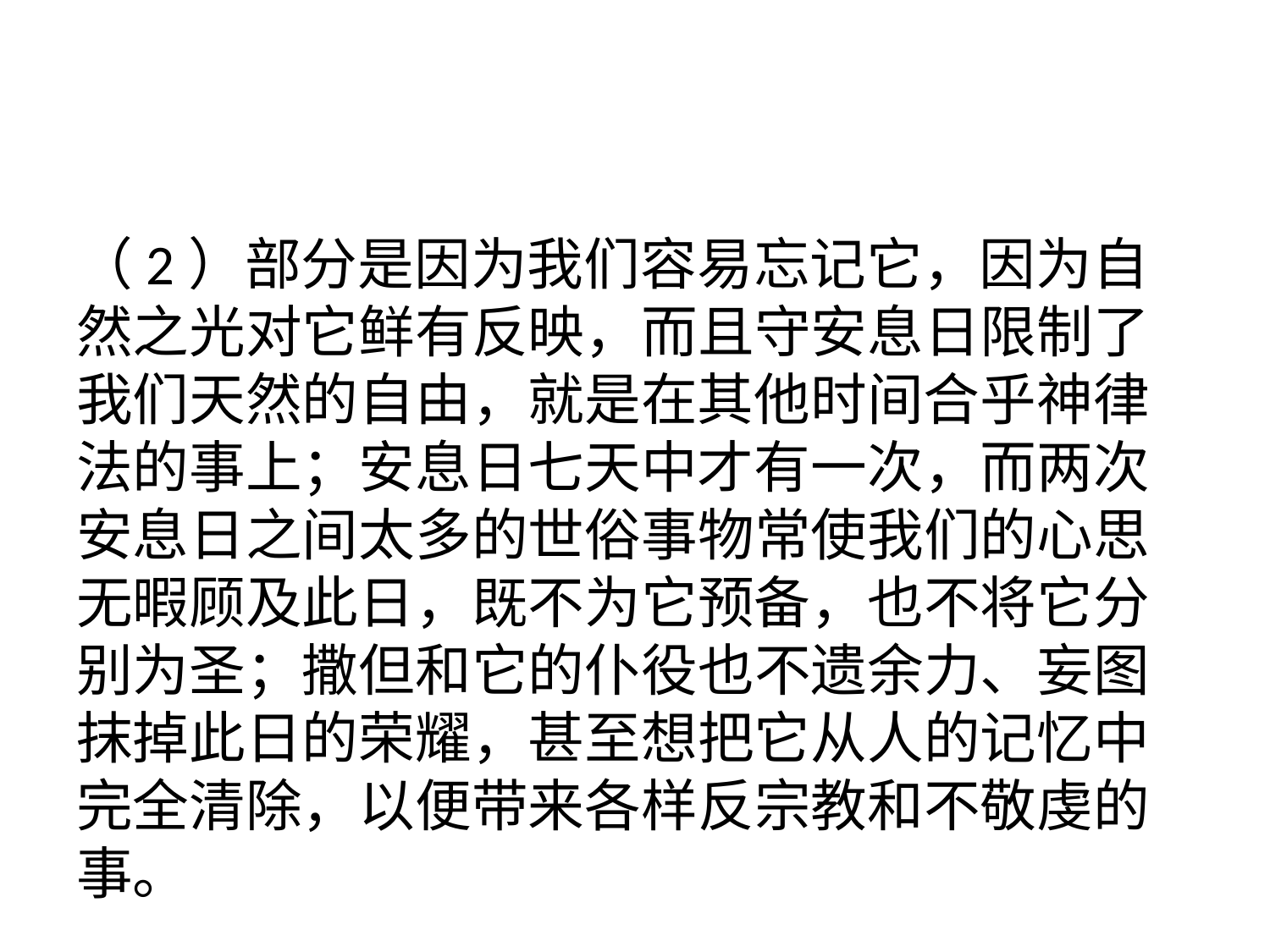

#
（2）部分是因为我们容易忘记它，因为自然之光对它鲜有反映，而且守安息日限制了我们天然的自由，就是在其他时间合乎神律法的事上；安息日七天中才有一次，而两次安息日之间太多的世俗事物常使我们的心思无暇顾及此日，既不为它预备，也不将它分别为圣；撒但和它的仆役也不遗余力、妄图抹掉此日的荣耀，甚至想把它从人的记忆中完全清除，以便带来各样反宗教和不敬虔的事。